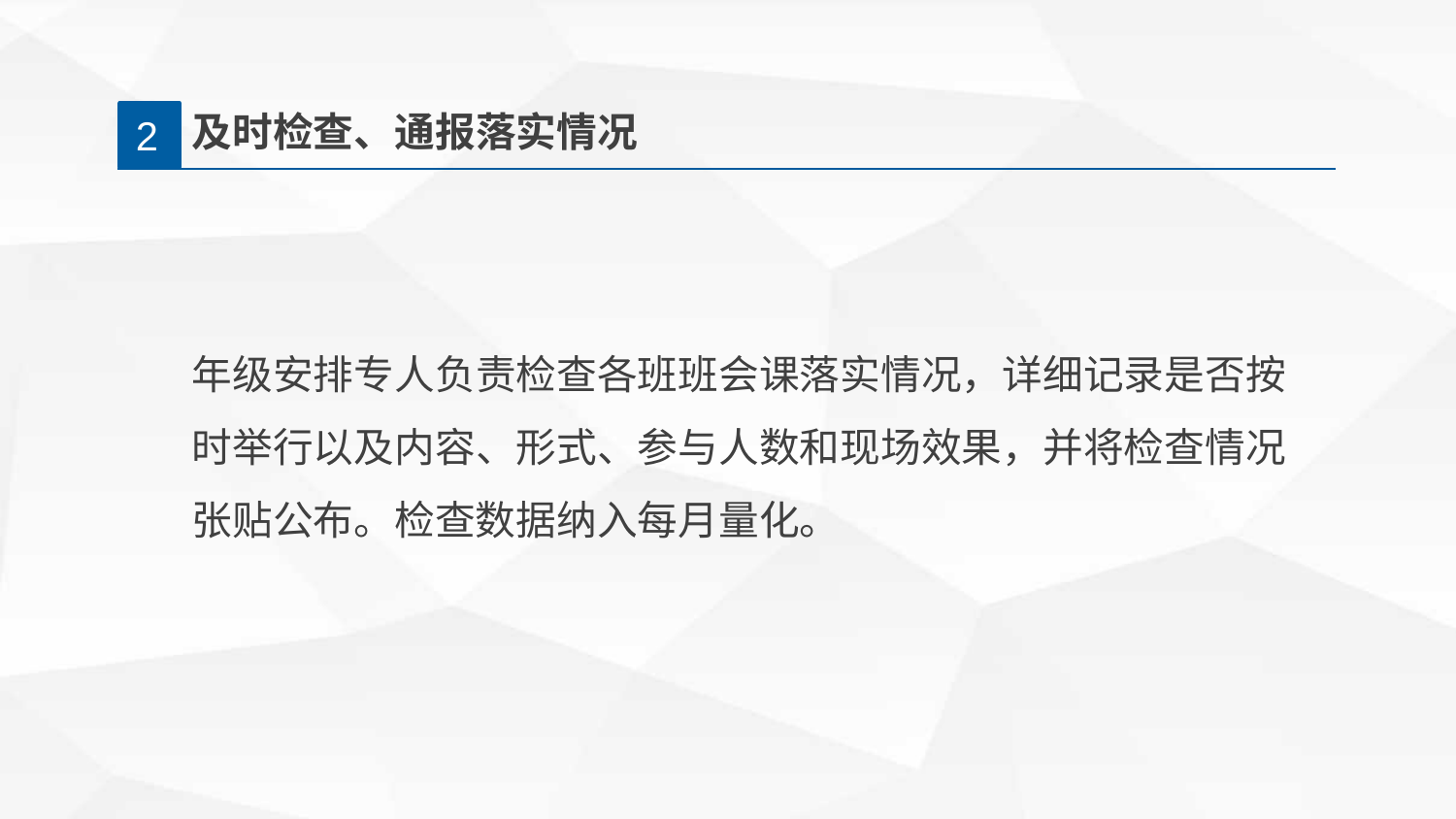

及时检查、通报落实情况

2
年级安排专人负责检查各班班会课落实情况，详细记录是否按时举行以及内容、形式、参与人数和现场效果，并将检查情况张贴公布。检查数据纳入每月量化。